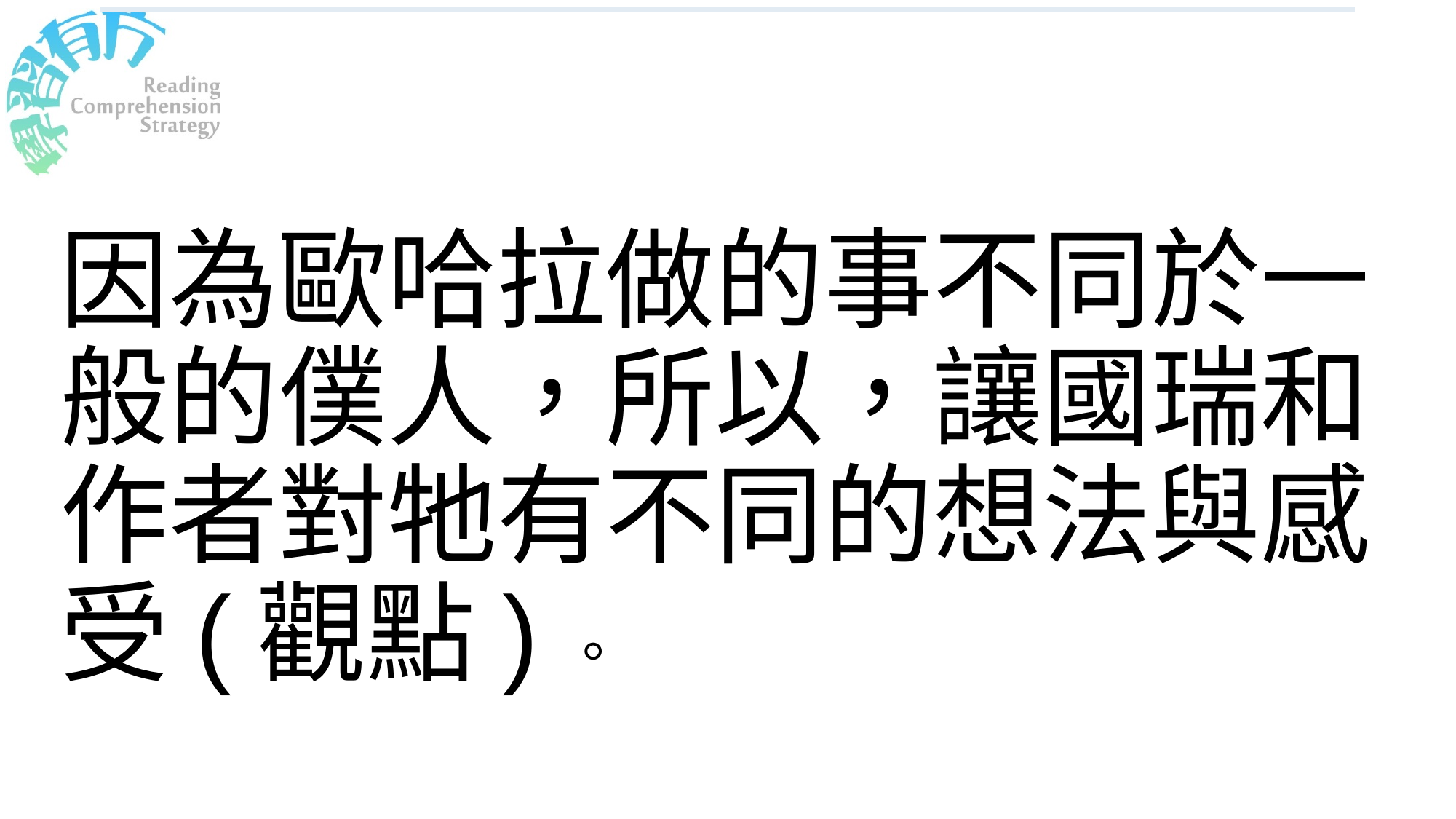

#
因為歐哈拉做的事不同於一般的僕人，所以，讓國瑞和作者對牠有不同的想法與感受(觀點)。